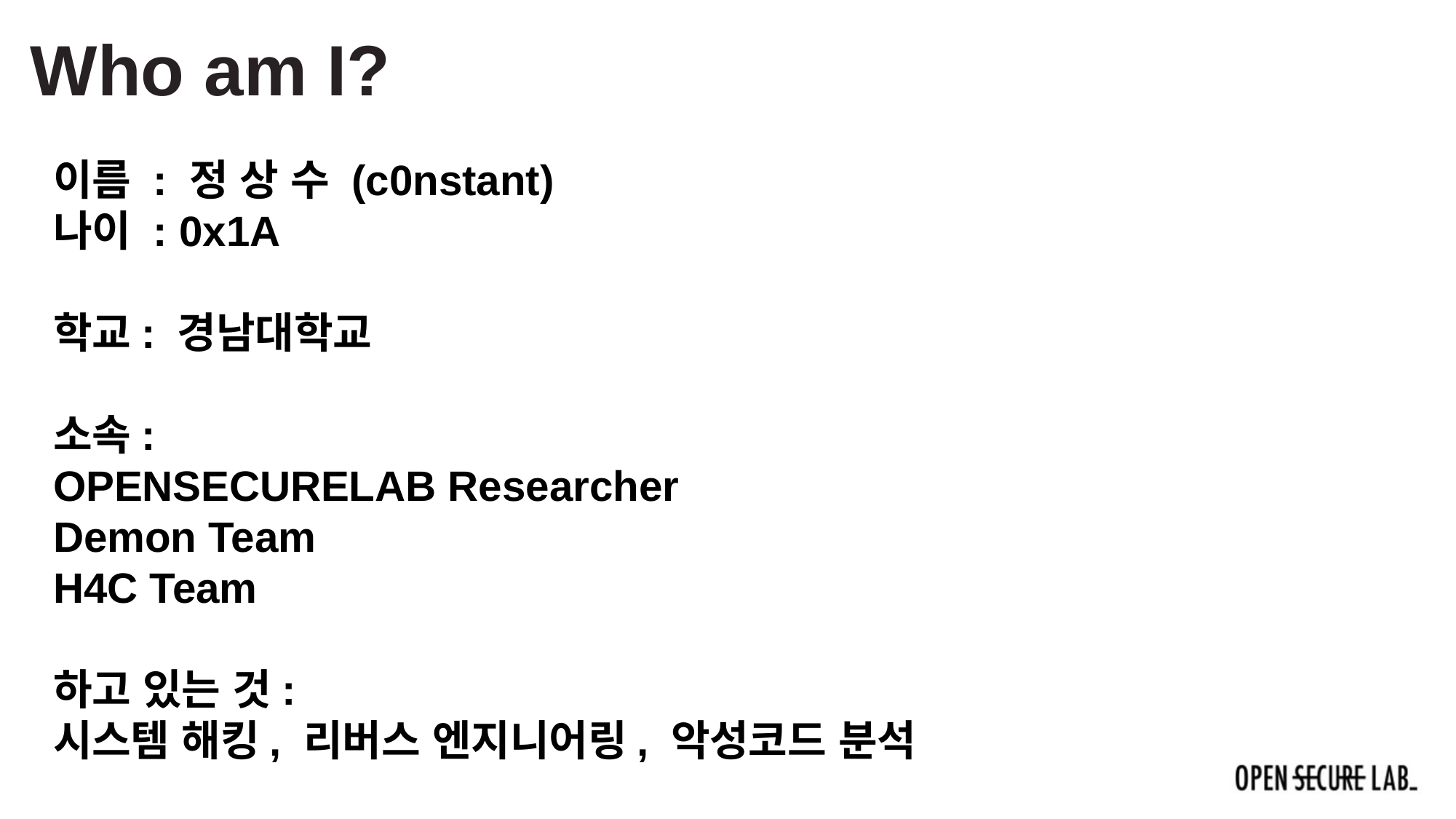

Who am I?
이름 : 정 상 수 (c0nstant)
나이 : 0x1A

학교: 경남대학교

소속:
OPENSECURELAB Researcher
Demon Team
H4C Team

하고 있는 것:
시스템 해킹, 리버스 엔지니어링, 악성코드 분석